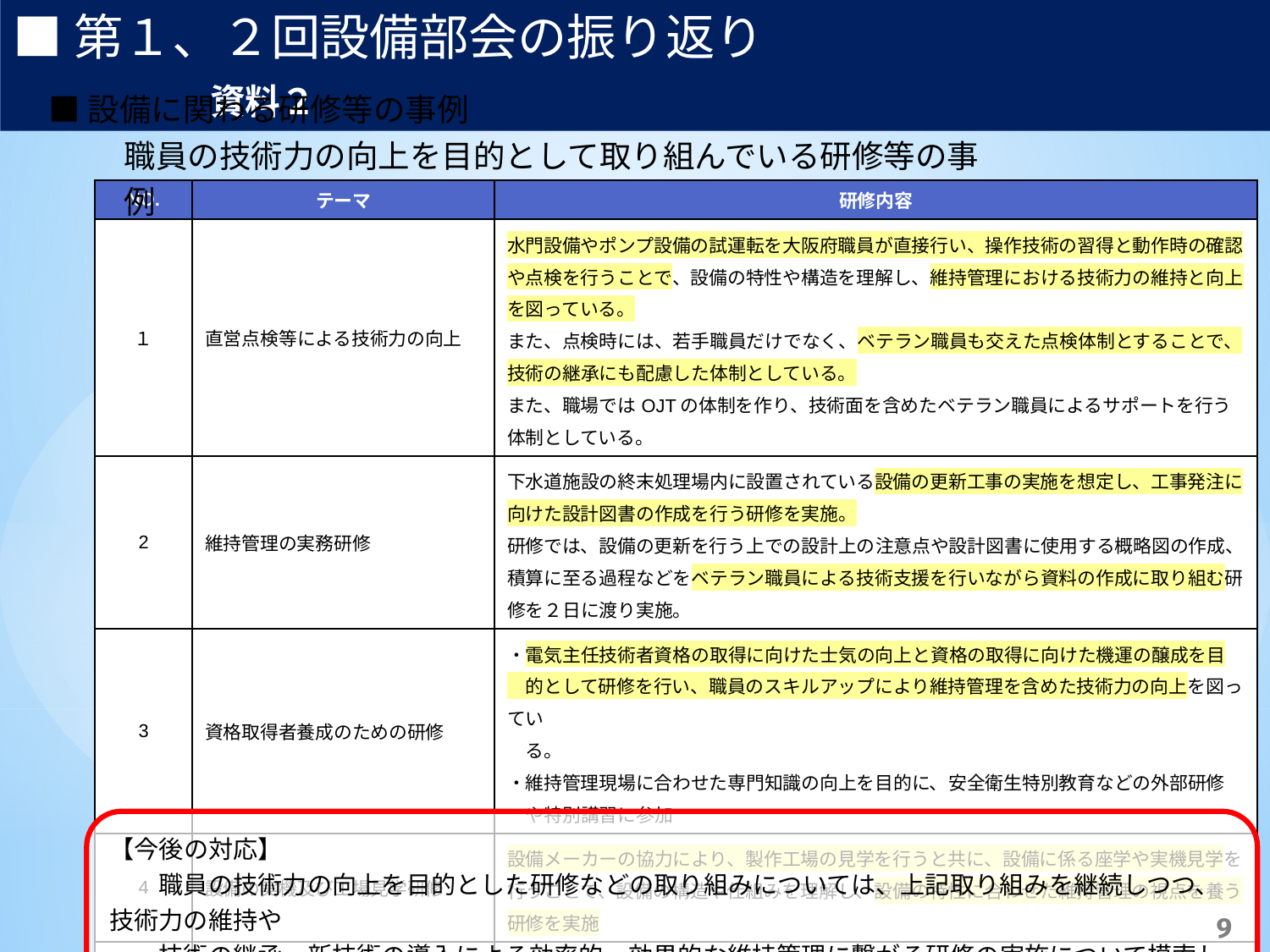

■第１、２回設備部会の振り返り　　　　　　　　　　　　　資料２
■設備に関わる研修等の事例
職員の技術力の向上を目的として取り組んでいる研修等の事例
| NO. | テーマ | 研修内容 |
| --- | --- | --- |
| １ | 直営点検等による技術力の向上 | 水門設備やポンプ設備の試運転を大阪府職員が直接行い、操作技術の習得と動作時の確認や点検を行うことで、設備の特性や構造を理解し、維持管理における技術力の維持と向上を図っている。 また、点検時には、若手職員だけでなく、ベテラン職員も交えた点検体制とすることで、技術の継承にも配慮した体制としている。 また、職場ではOJTの体制を作り、技術面を含めたベテラン職員によるサポートを行う体制としている。 |
| 2 | 維持管理の実務研修 | 下水道施設の終末処理場内に設置されている設備の更新工事の実施を想定し、工事発注に向けた設計図書の作成を行う研修を実施。 研修では、設備の更新を行う上での設計上の注意点や設計図書に使用する概略図の作成、積算に至る過程などをベテラン職員による技術支援を行いながら資料の作成に取り組む研修を２日に渡り実施。 |
| 3 | 資格取得者養成のための研修 | ・電気主任技術者資格の取得に向けた士気の向上と資格の取得に向けた機運の醸成を目 　的として研修を行い、職員のスキルアップにより維持管理を含めた技術力の向上を図ってい 　る。 ・維持管理現場に合わせた専門知識の向上を目的に、安全衛生特別教育などの外部研修 　や特別講習に参加 |
| 4 | 設備の実機及び工場見学研修 | 設備メーカーの協力により、製作工場の見学を行うと共に、設備に係る座学や実機見学を行うことで、設備の構造や仕組みを理解し、設備の特性に合わせた維持管理の視点を養う研修を実施 |
| 5 | 新技術の検討 | 下水道施設の水処理や汚泥処理に有用な各種企業の新たな技術開発や製品紹介を通じて、新技術の認識の共有と技術的知見を深める検討会を実施 |
【今後の対応】
　　職員の技術力の向上を目的とした研修などの取り組みについては、上記取り組みを継続しつつ、技術力の維持や
　　技術の継承、新技術の導入による効率的・効果的な維持管理に繋がる研修の実施について模索していく。
9